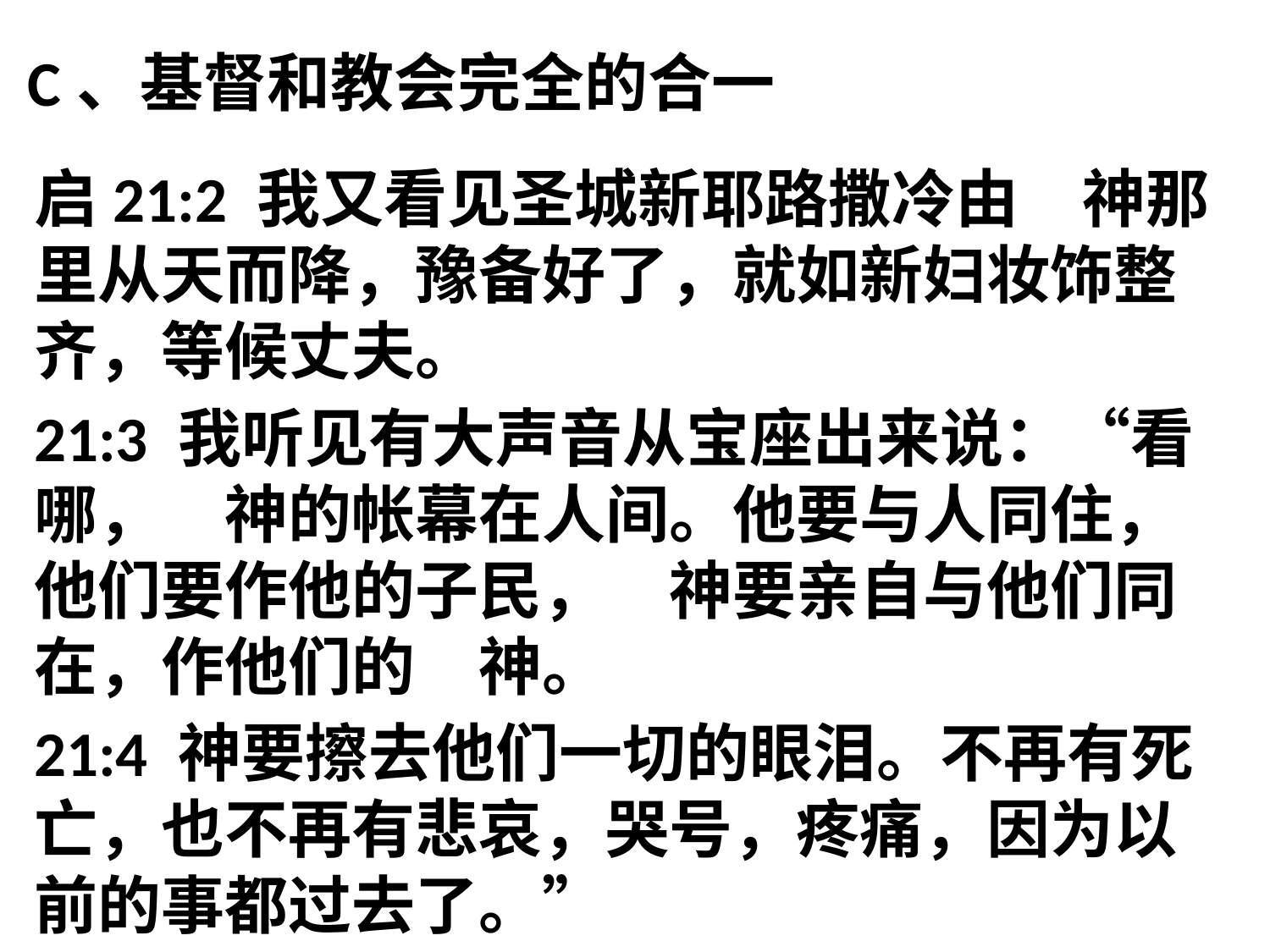

C、基督和教会完全的合一
启21:2 我又看见圣城新耶路撒冷由　神那里从天而降，豫备好了，就如新妇妆饰整齐，等候丈夫。
21:3 我听见有大声音从宝座出来说：“看哪，　神的帐幕在人间。他要与人同住，他们要作他的子民，　神要亲自与他们同在，作他们的　神。
21:4 神要擦去他们一切的眼泪。不再有死亡，也不再有悲哀，哭号，疼痛，因为以前的事都过去了。”